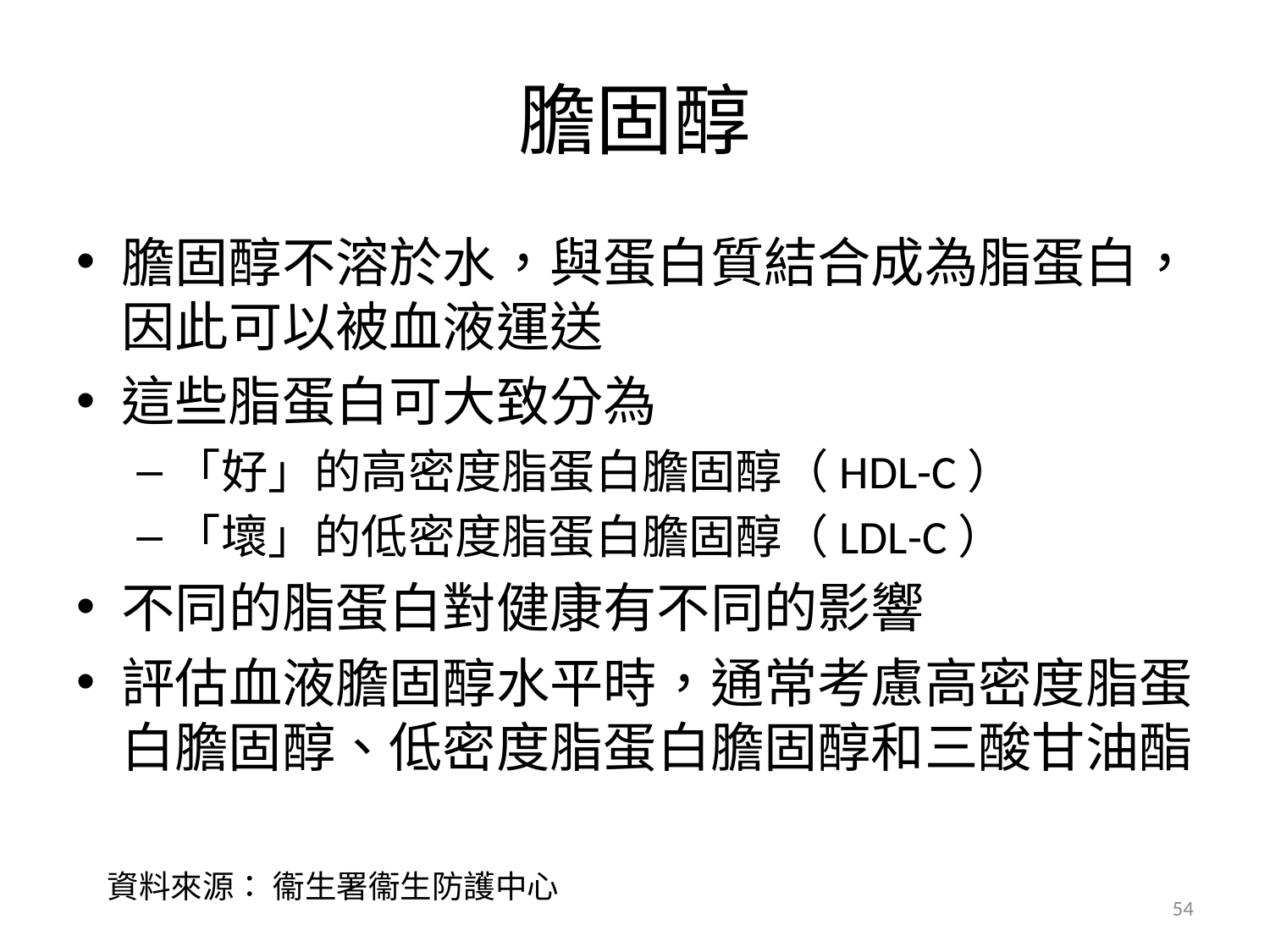

# 膽固醇
膽固醇不溶於水，與蛋白質結合成為脂蛋白，因此可以被血液運送
這些脂蛋白可大致分為
「好」的高密度脂蛋白膽固醇（HDL-C）
「壞」的低密度脂蛋白膽固醇（LDL-C）
不同的脂蛋白對健康有不同的影響
評估血液膽固醇水平時，通常考慮高密度脂蛋白膽固醇、低密度脂蛋白膽固醇和三酸甘油酯
資料來源： 衞生署衞生防護中心
54